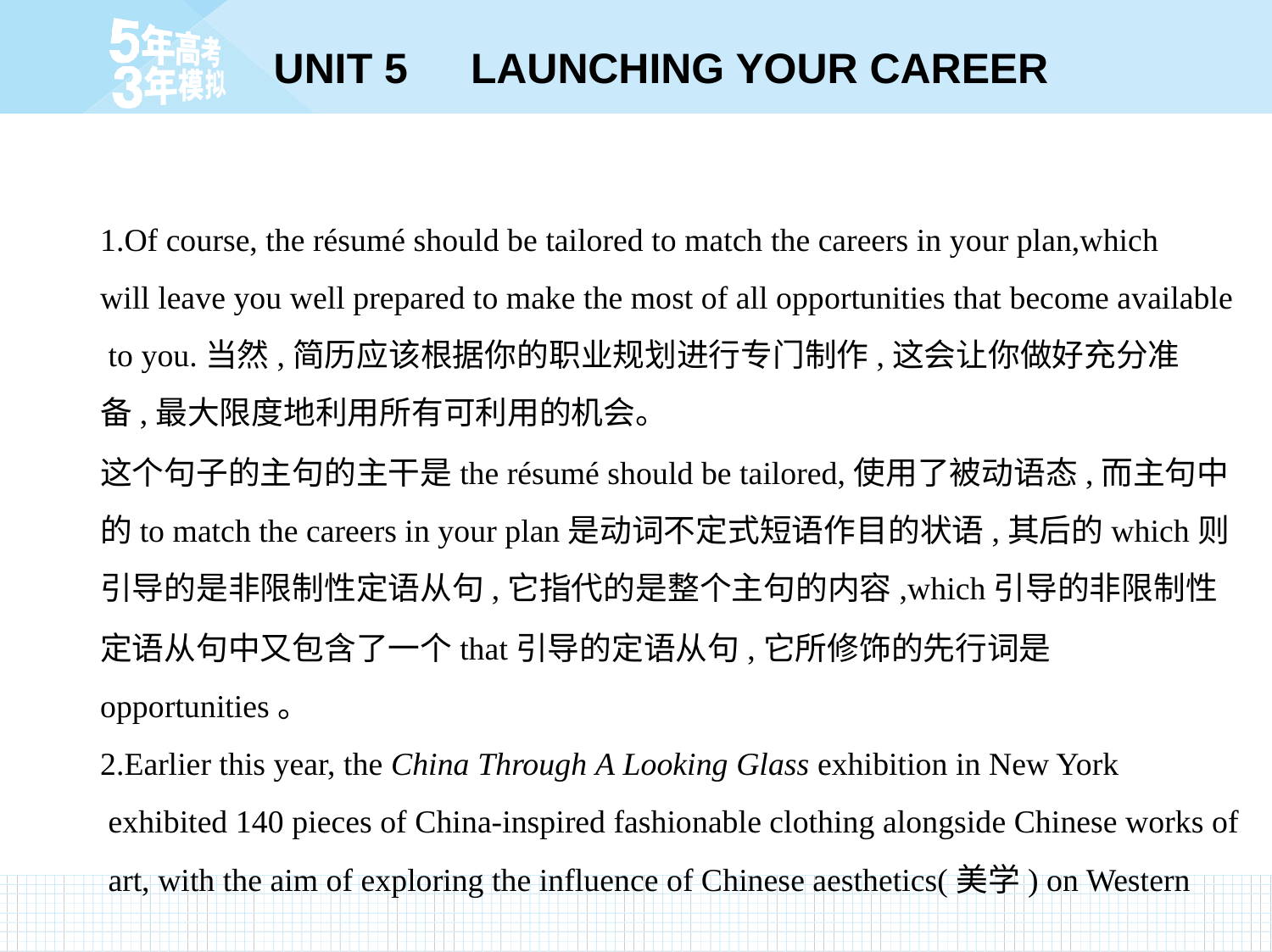

1.Of course, the résumé should be tailored to match the careers in your plan,which
will leave you well prepared to make the most of all opportunities that become available
 to you.当然,简历应该根据你的职业规划进行专门制作,这会让你做好充分准
备,最大限度地利用所有可利用的机会。
这个句子的主句的主干是the résumé should be tailored,使用了被动语态,而主句中
的to match the careers in your plan是动词不定式短语作目的状语,其后的which则
引导的是非限制性定语从句,它指代的是整个主句的内容,which引导的非限制性
定语从句中又包含了一个that引导的定语从句,它所修饰的先行词是opportunities。
2.Earlier this year, the China Through A Looking Glass exhibition in New York
 exhibited 140 pieces of China-inspired fashionable clothing alongside Chinese works of
 art, with the aim of exploring the influence of Chinese aesthetics(美学) on Western